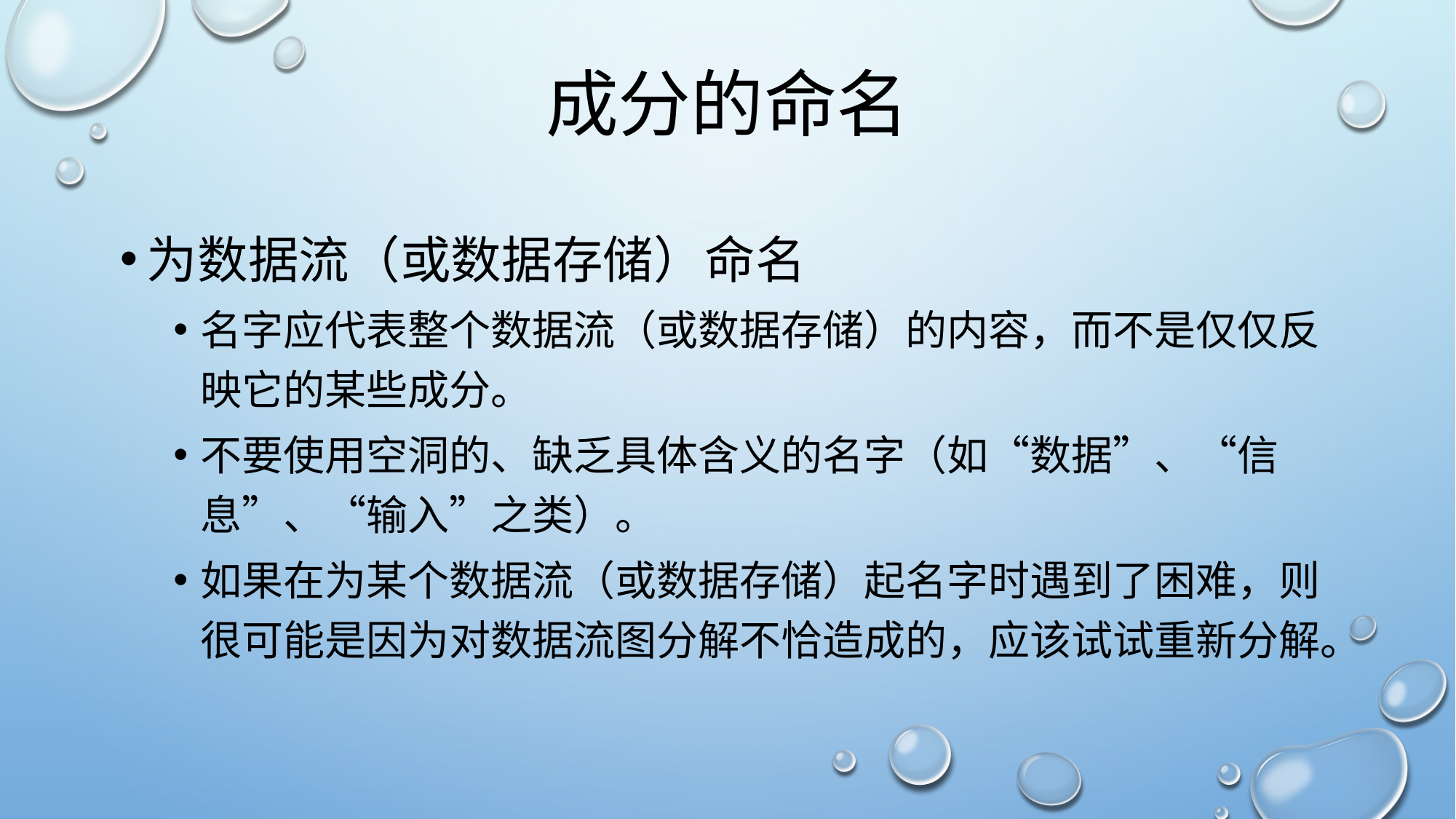

# 成分的命名
为数据流（或数据存储）命名
名字应代表整个数据流（或数据存储）的内容，而不是仅仅反映它的某些成分。
不要使用空洞的、缺乏具体含义的名字（如“数据”、“信息”、“输入”之类）。
如果在为某个数据流（或数据存储）起名字时遇到了困难，则很可能是因为对数据流图分解不恰造成的，应该试试重新分解。